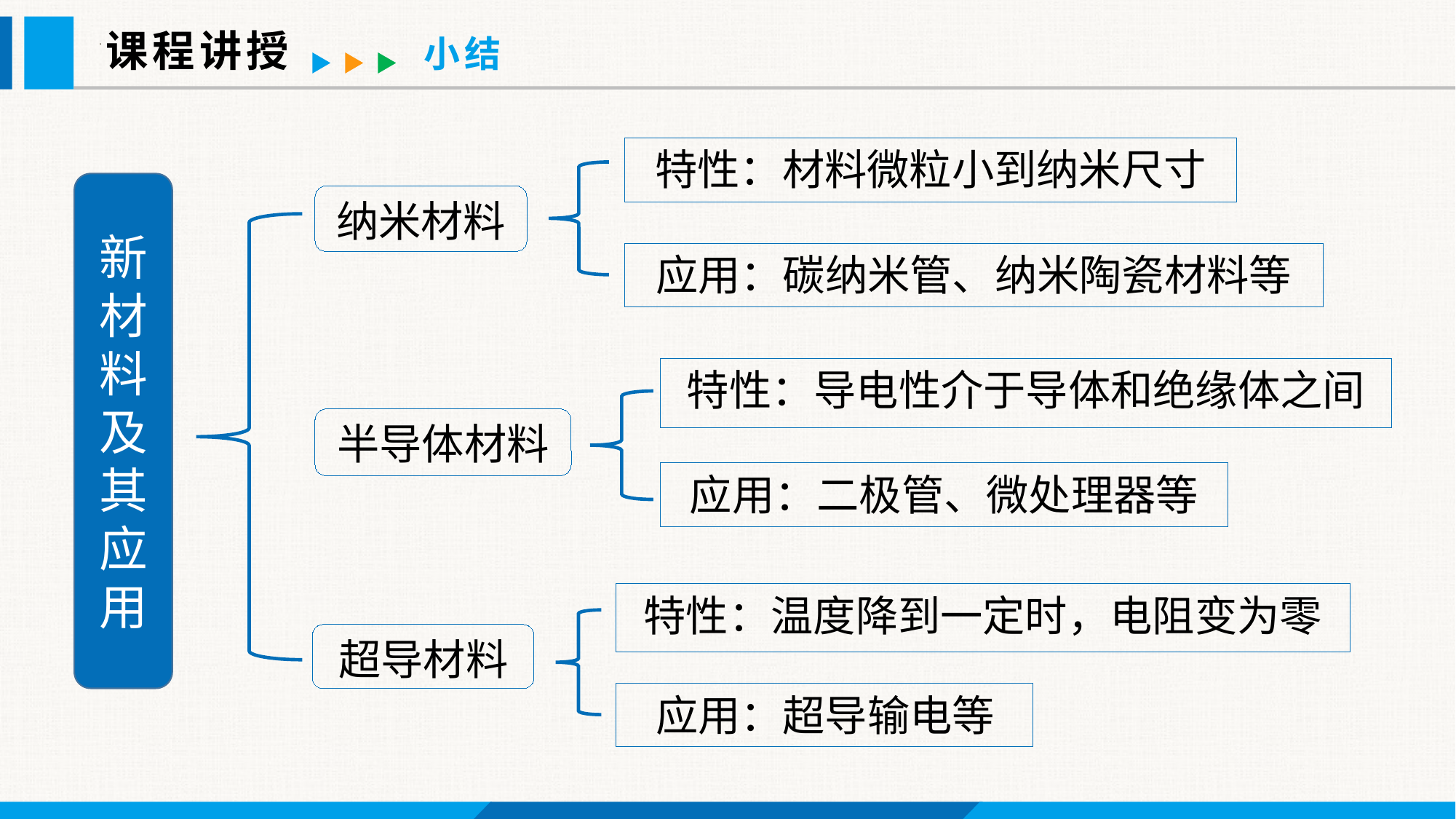

课程讲授
小结

特性：材料微粒小到纳米尺寸

新材料及其应用
纳米材料

应用：碳纳米管、纳米陶瓷材料等
特性：导电性介于导体和绝缘体之间

半导体材料
应用：二极管、微处理器等
特性：温度降到一定时，电阻变为零

超导材料
  应用：超导输电等